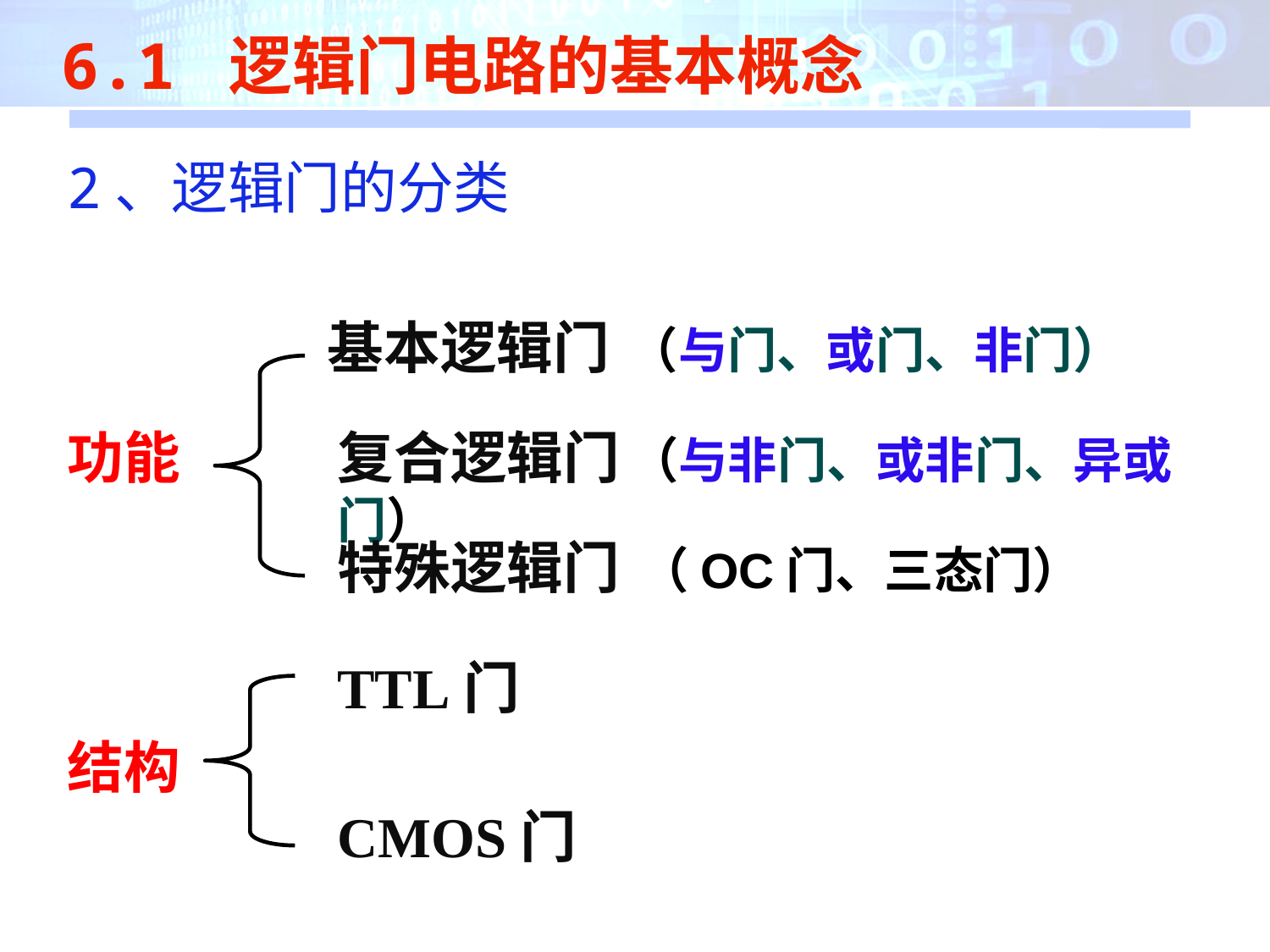

6.1 逻辑门电路的基本概念
2、逻辑门的分类
基本逻辑门  （与门、或门、非门）

功能
复合逻辑门 （与非门、或非门、异或门）
特殊逻辑门  （OC门、三态门）
TTL门

结构
CMOS门